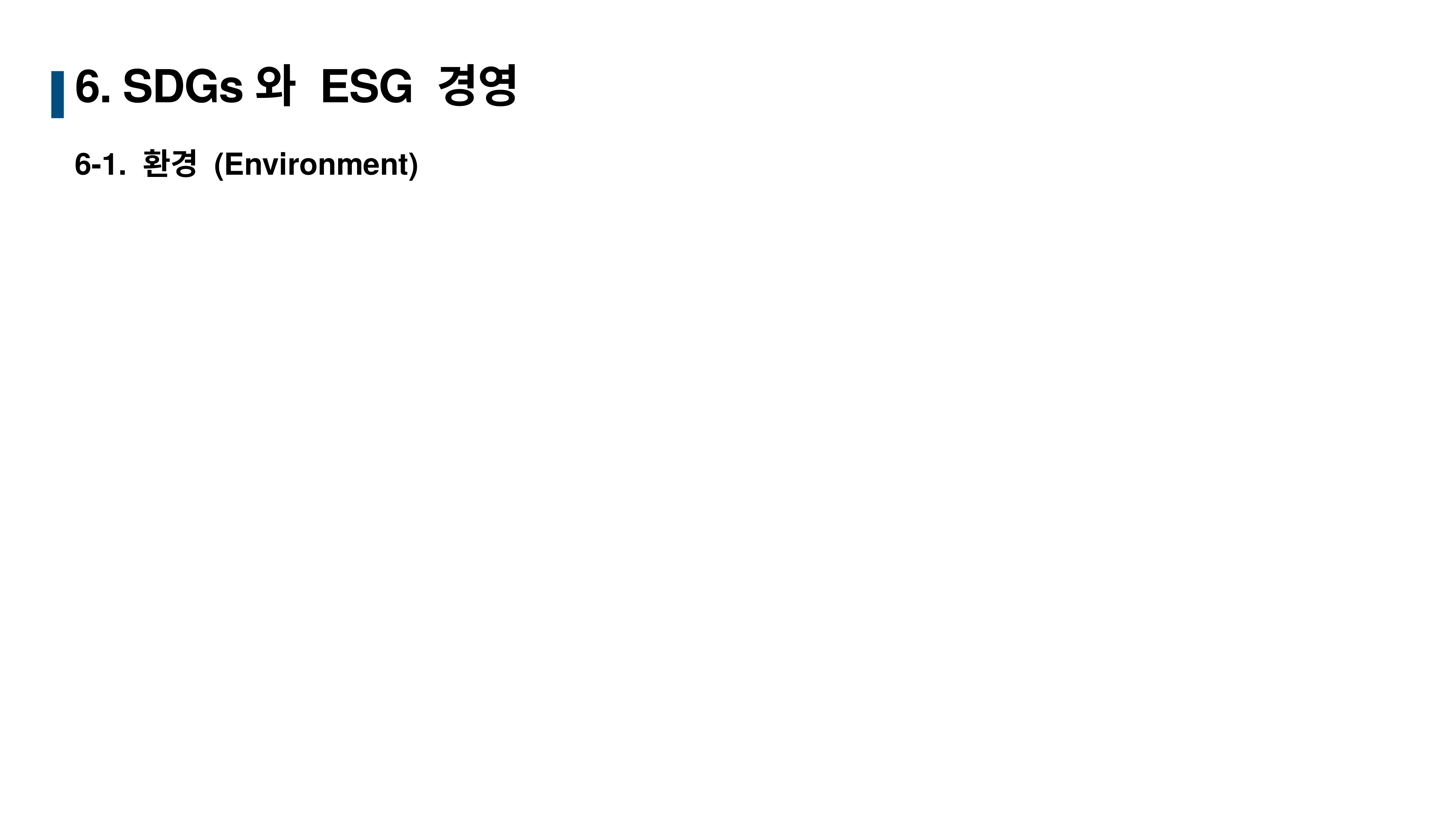

# 6. SDGs와 ESG 경영
6-1. 환경 (Environment)